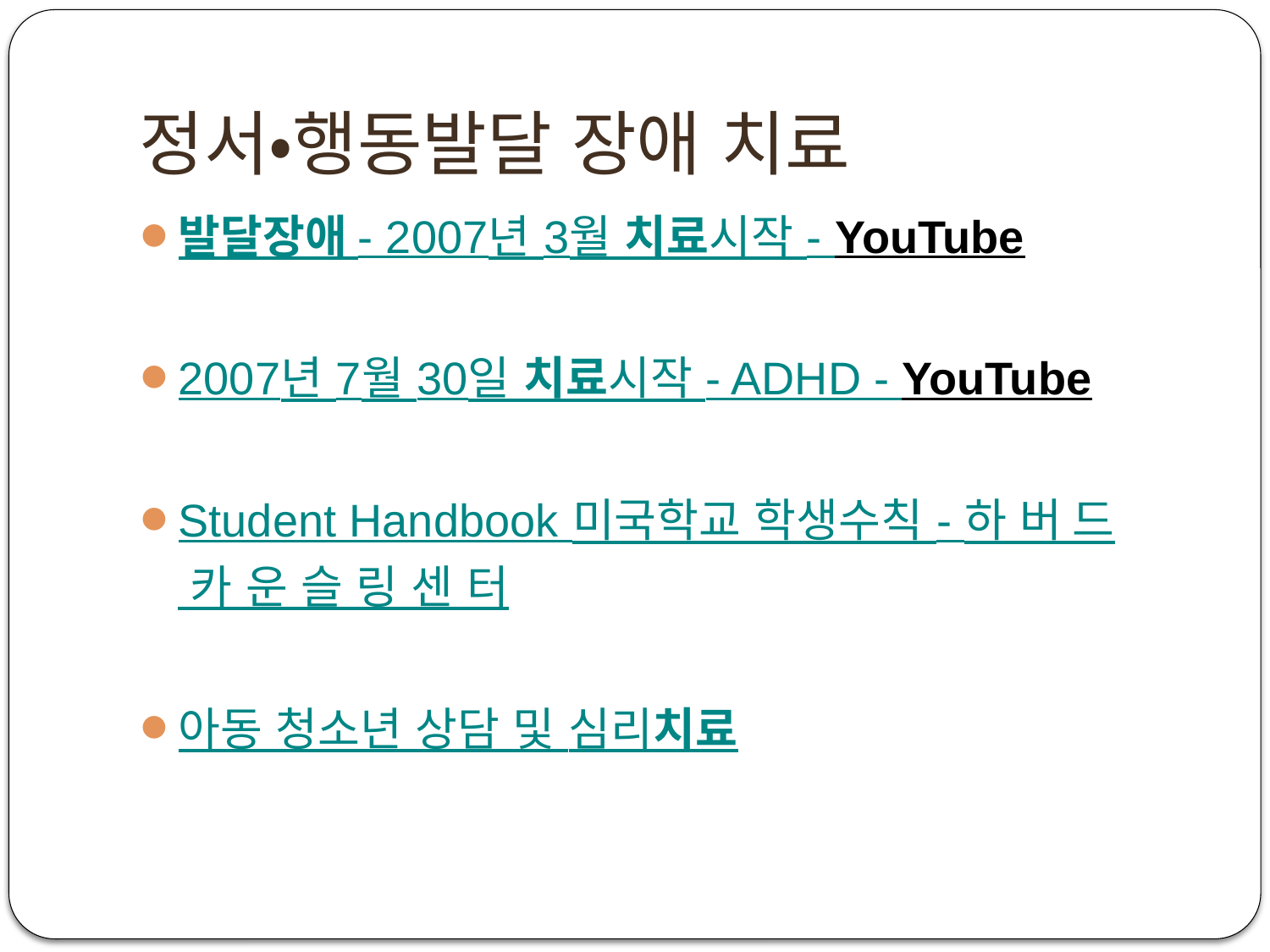

# 정서‧행동발달 장애 치료
발달장애 - 2007년 3월 치료시작 - YouTube

2007년 7월 30일 치료시작 - ADHD - YouTube

Student Handbook 미국학교 학생수칙 - 하 버 드 카 운 슬 링 센 터

아동 청소년 상담 및 심리치료